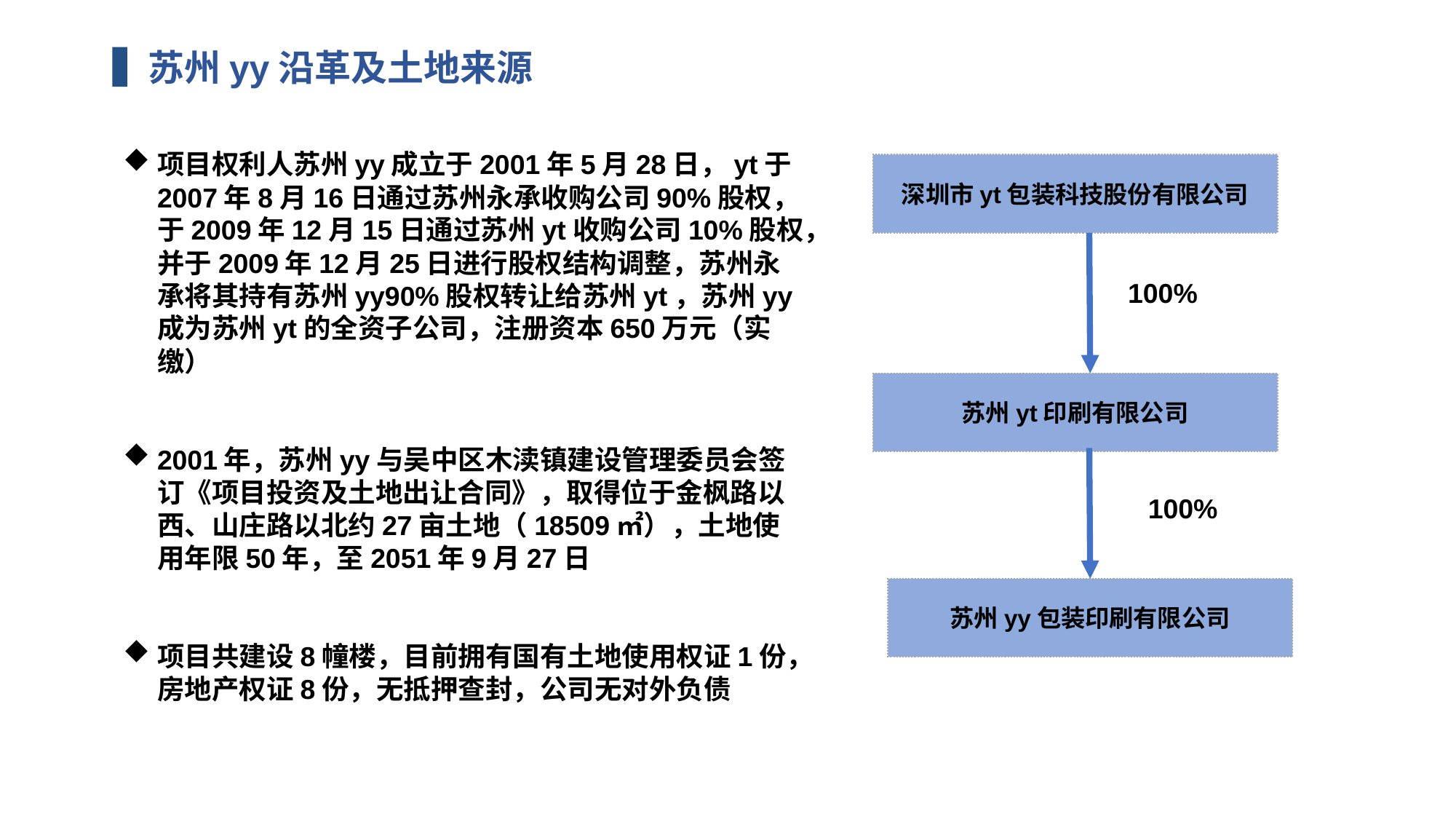

苏州yy沿革及土地来源

项目权利人苏州yy成立于2001年5月28日，yt于2007年8月16日通过苏州永承收购公司90%股权，于2009年12月15日通过苏州yt收购公司10%股权，并于2009年12月25日进行股权结构调整，苏州永承将其持有苏州yy90%股权转让给苏州yt，苏州yy成为苏州yt的全资子公司，注册资本650万元（实缴）

2001年，苏州yy与吴中区木渎镇建设管理委员会签订《项目投资及土地出让合同》，取得位于金枫路以西、山庄路以北约27亩土地（18509㎡），土地使用年限50年，至2051年9月27日

项目共建设8幢楼，目前拥有国有土地使用权证1份，房地产权证8份，无抵押查封，公司无对外负债

深圳市yt包装科技股份有限公司
100%
苏州yt印刷有限公司
100%
苏州yy包装印刷有限公司